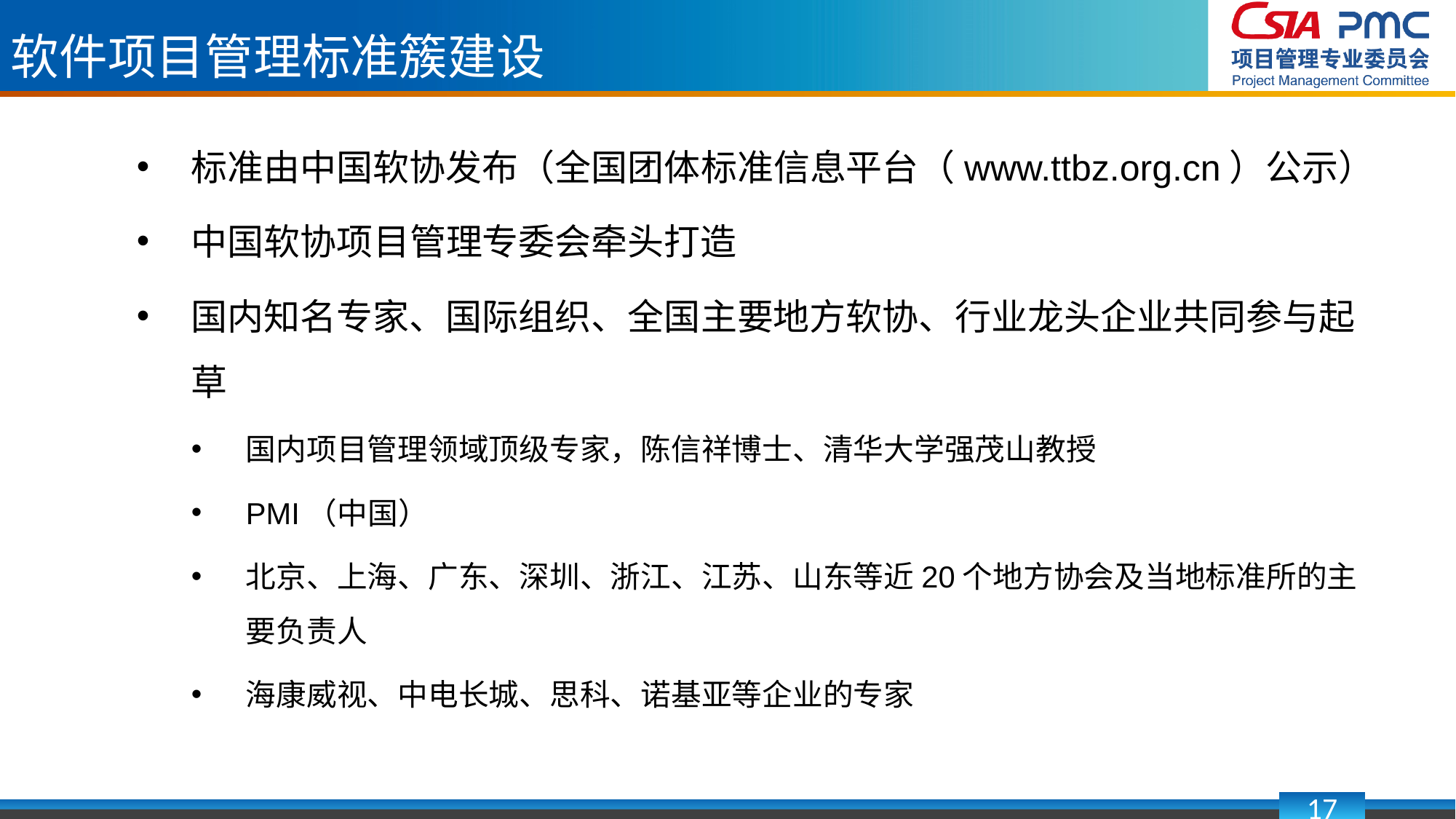

软件项目管理标准簇建设
标准由中国软协发布（全国团体标准信息平台（www.ttbz.org.cn）公示）
中国软协项目管理专委会牵头打造
国内知名专家、国际组织、全国主要地方软协、行业龙头企业共同参与起草
国内项目管理领域顶级专家，陈信祥博士、清华大学强茂山教授
PMI（中国）
北京、上海、广东、深圳、浙江、江苏、山东等近20个地方协会及当地标准所的主要负责人
海康威视、中电长城、思科、诺基亚等企业的专家